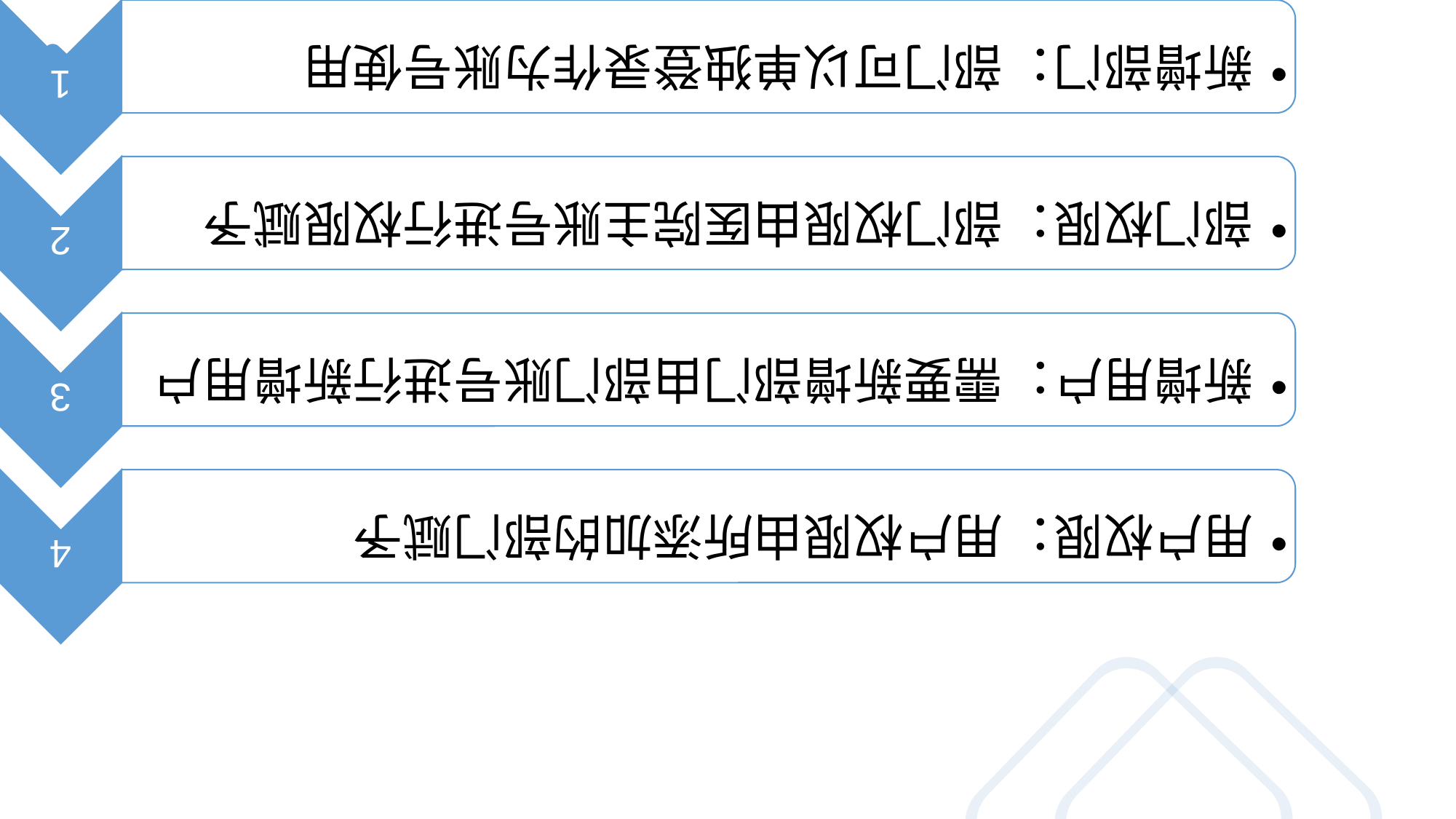

# 3.药品基础库-总结
1
新增部门：部门可以单独登录作为账号使用
2
部门权限：部门权限由医院主账号进行权限赋予
3
新增用户：需要新增部门由部门账号进行新增用户
4
用户权限：用户权限由所添加的部门赋予